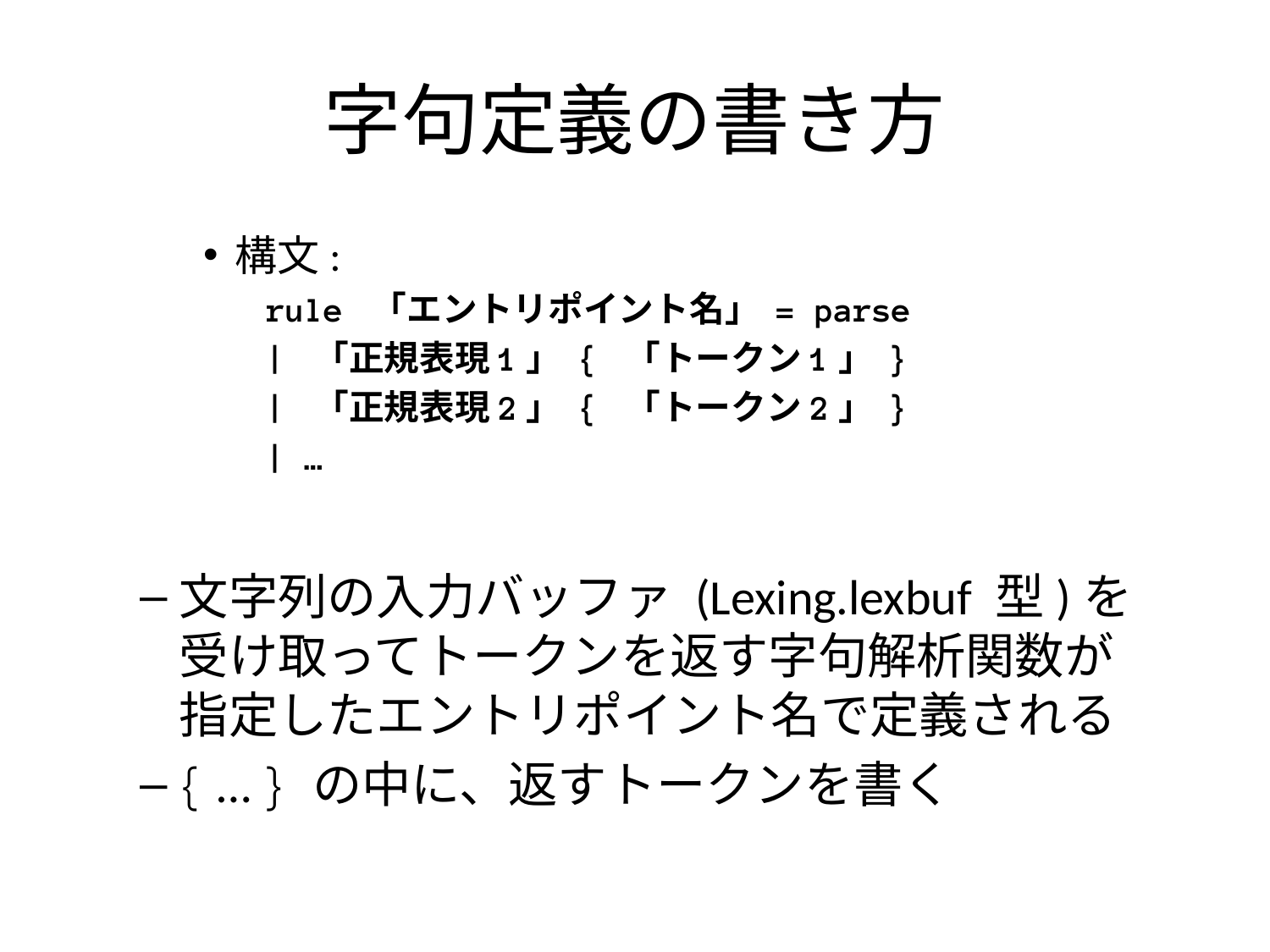

# 字句定義の書き方
構文:
rule 「エントリポイント名」 = parse
| 「正規表現1」 { 「トークン1」 }
| 「正規表現2」 { 「トークン2」 }
| …

文字列の入力バッファ (Lexing.lexbuf 型)を
受け取ってトークンを返す字句解析関数が
指定したエントリポイント名で定義される
{ … } の中に、返すトークンを書く